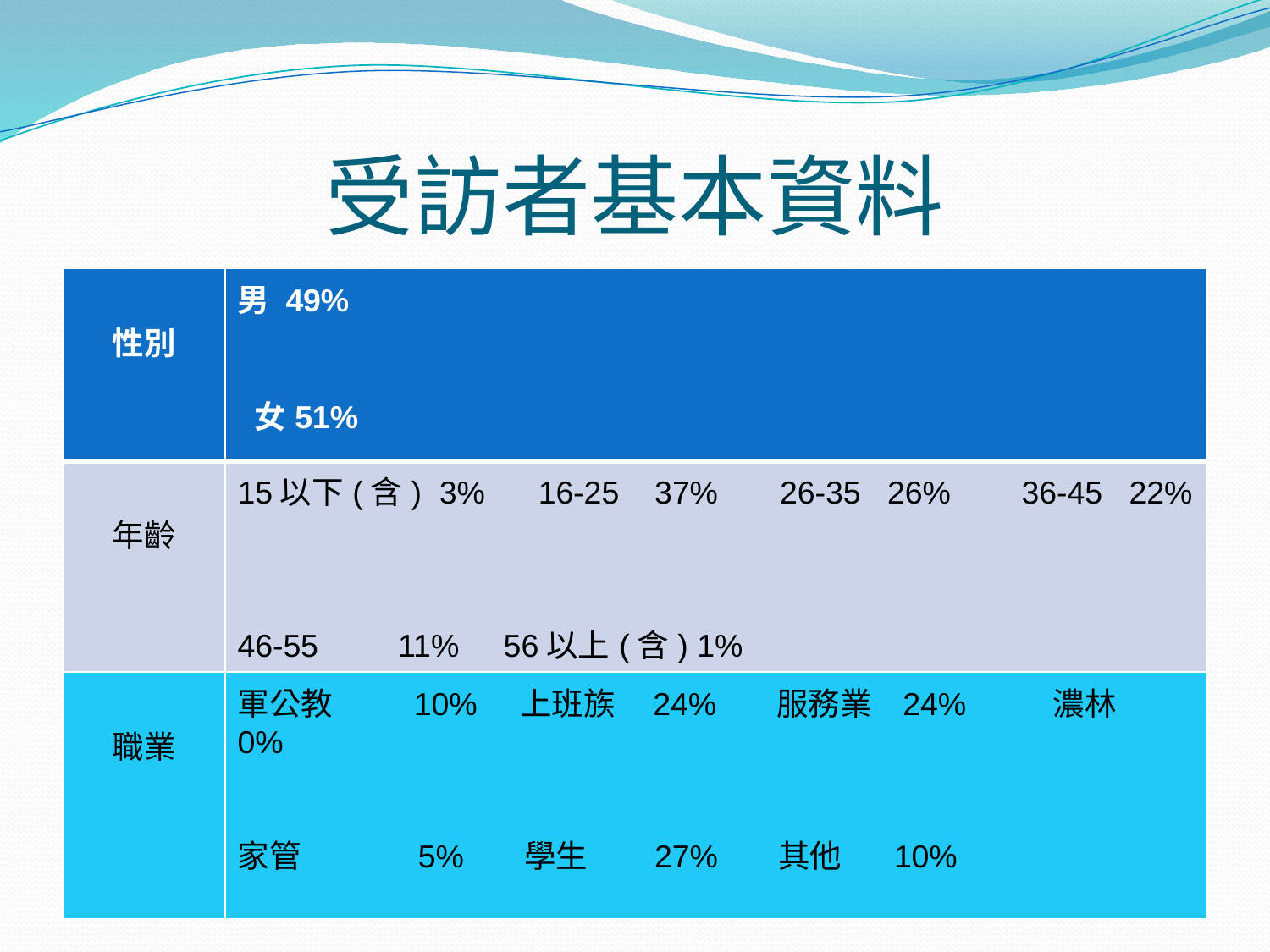

# 受訪者基本資料
| 性別 | 男 49% 女51% |
| --- | --- |
| 年齡 | 15以下(含) 3% 16-25 37% 26-35 26% 36-45 22% 46-55 11% 56以上(含) 1% |
| 職業 | 軍公教 10% 上班族 24% 服務業 24% 濃林 0% 家管 5% 學生 27% 其他 10% |